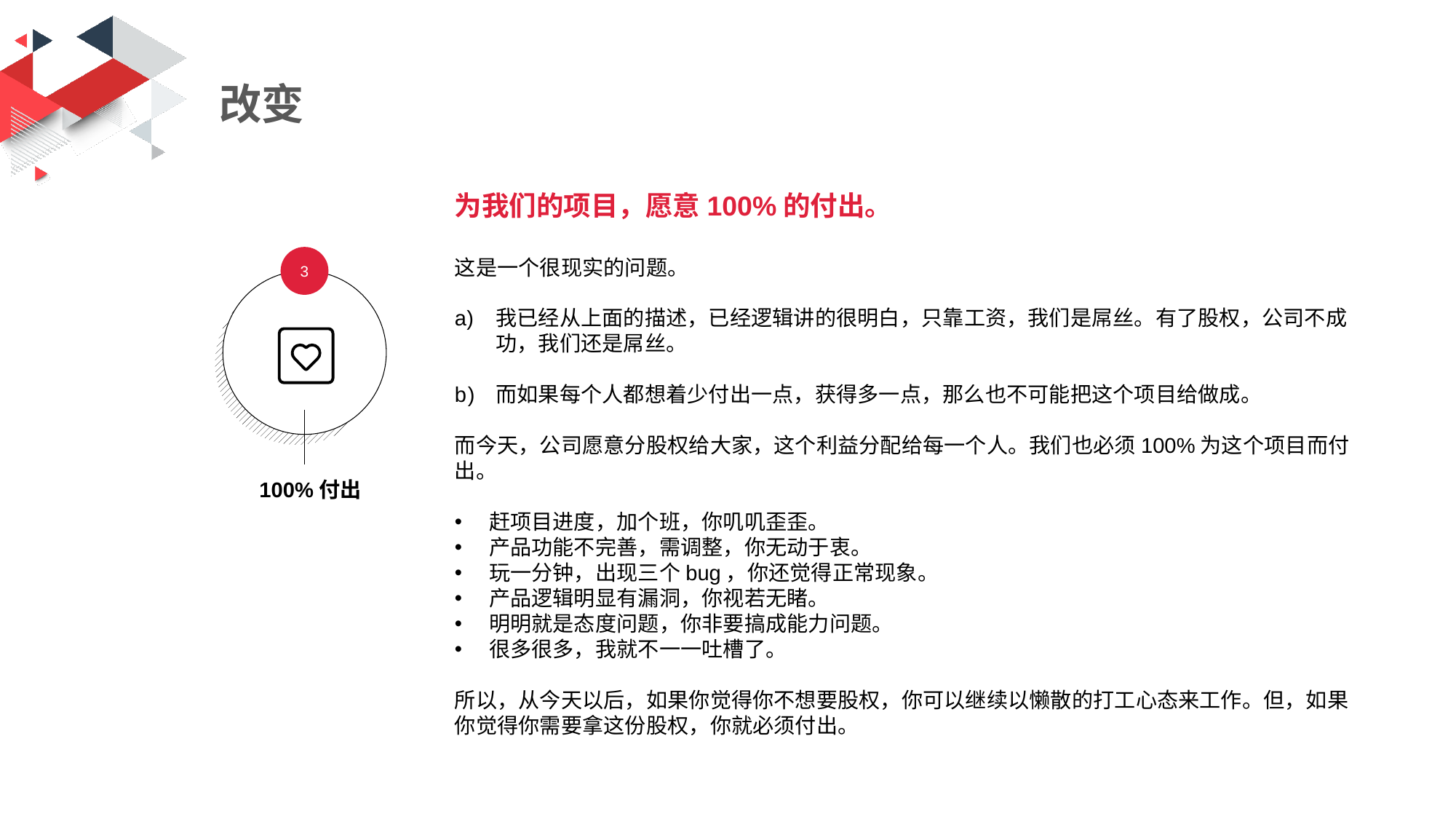

改变

为我们的项目，愿意100%的付出。

这是一个很现实的问题。

我已经从上面的描述，已经逻辑讲的很明白，只靠工资，我们是屌丝。有了股权，公司不成功，我们还是屌丝。

而如果每个人都想着少付出一点，获得多一点，那么也不可能把这个项目给做成。

而今天，公司愿意分股权给大家，这个利益分配给每一个人。我们也必须100%为这个项目而付出。

赶项目进度，加个班，你叽叽歪歪。
产品功能不完善，需调整，你无动于衷。
玩一分钟，出现三个bug，你还觉得正常现象。
产品逻辑明显有漏洞，你视若无睹。
明明就是态度问题，你非要搞成能力问题。
很多很多，我就不一一吐槽了。

所以，从今天以后，如果你觉得你不想要股权，你可以继续以懒散的打工心态来工作。但，如果你觉得你需要拿这份股权，你就必须付出。

3

100%付出